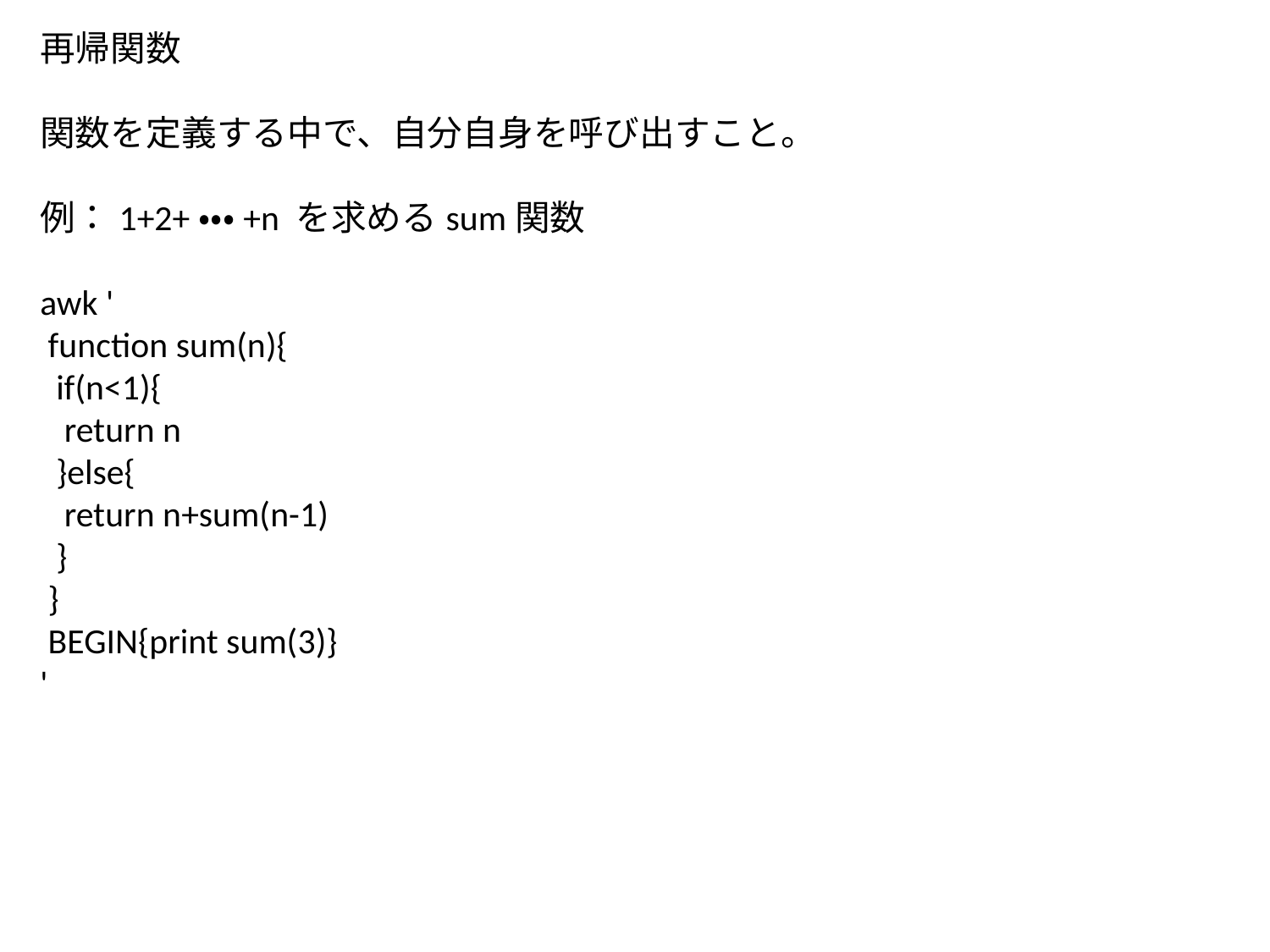

再帰関数

関数を定義する中で、自分自身を呼び出すこと。

例：1+2+・・・+n を求めるsum関数

awk '
 function sum(n){
  if(n<1){
   return n
  }else{
   return n+sum(n-1)
  }
 }
 BEGIN{print sum(3)}
'